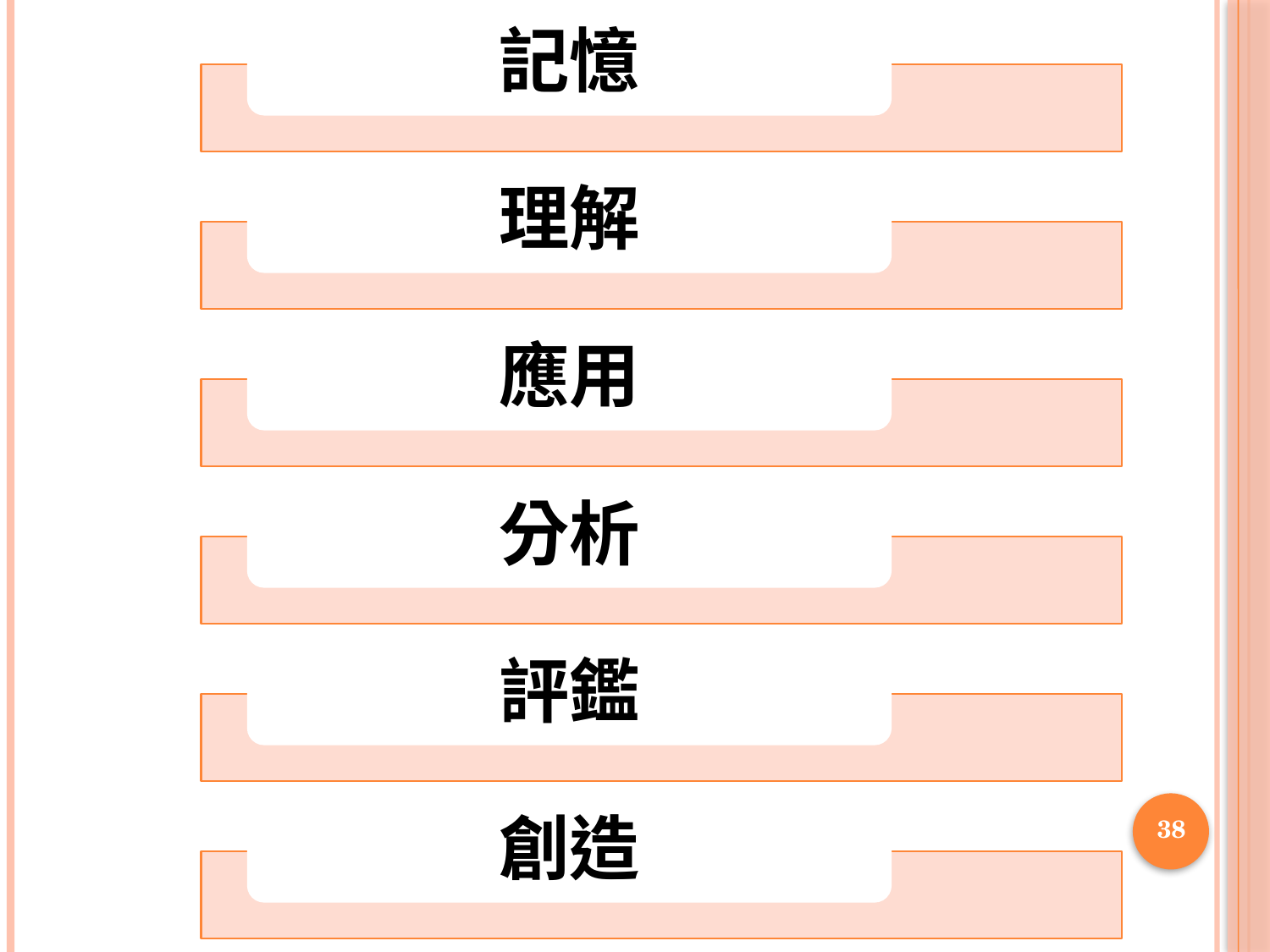

記憶
理解
應用
分析
評鑑
創造
38